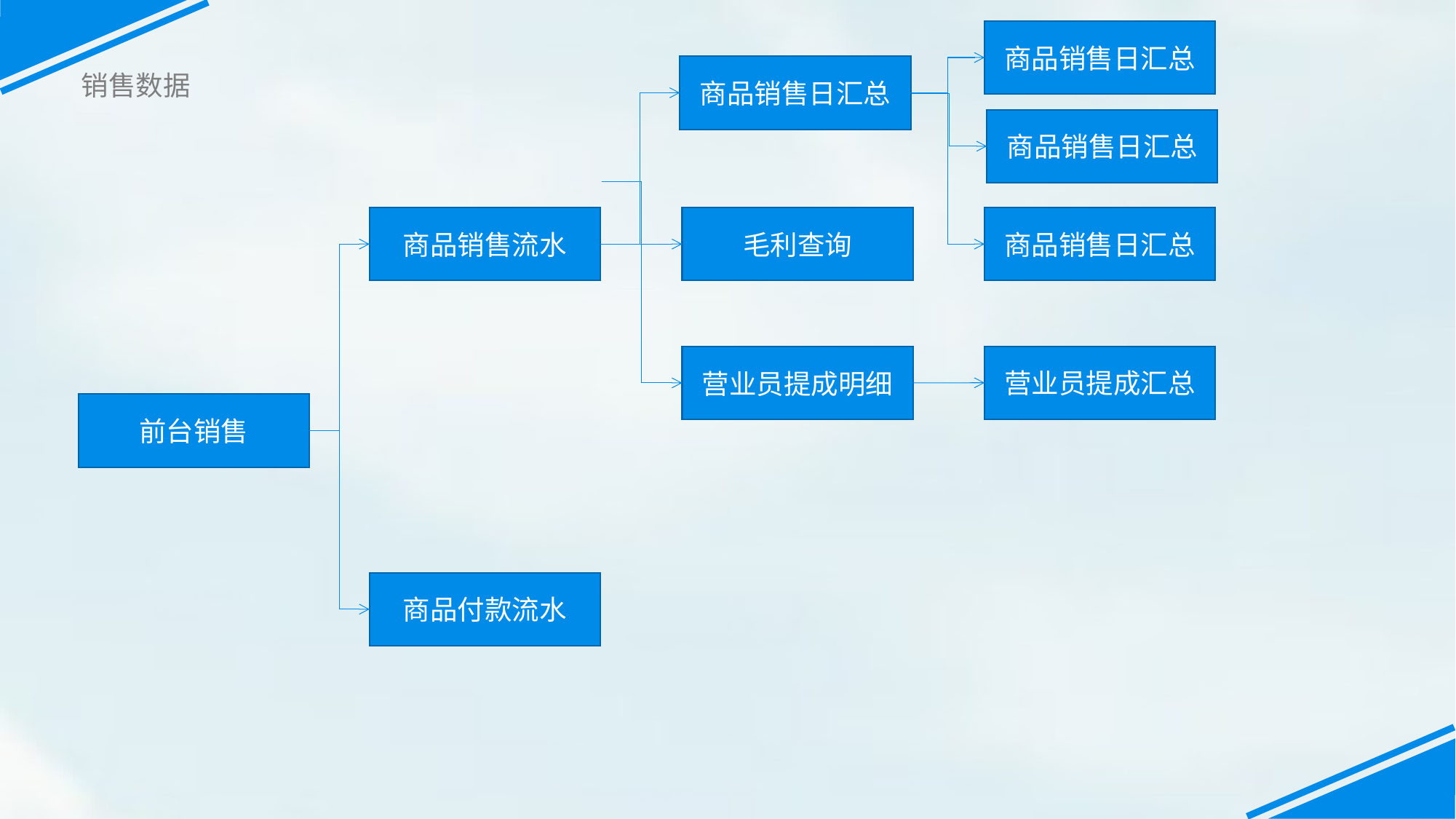

商品销售日汇总
商品销售日汇总
销售数据
商品销售日汇总
商品销售流水
毛利查询
商品销售日汇总
营业员提成汇总
营业员提成明细
前台销售
商品付款流水